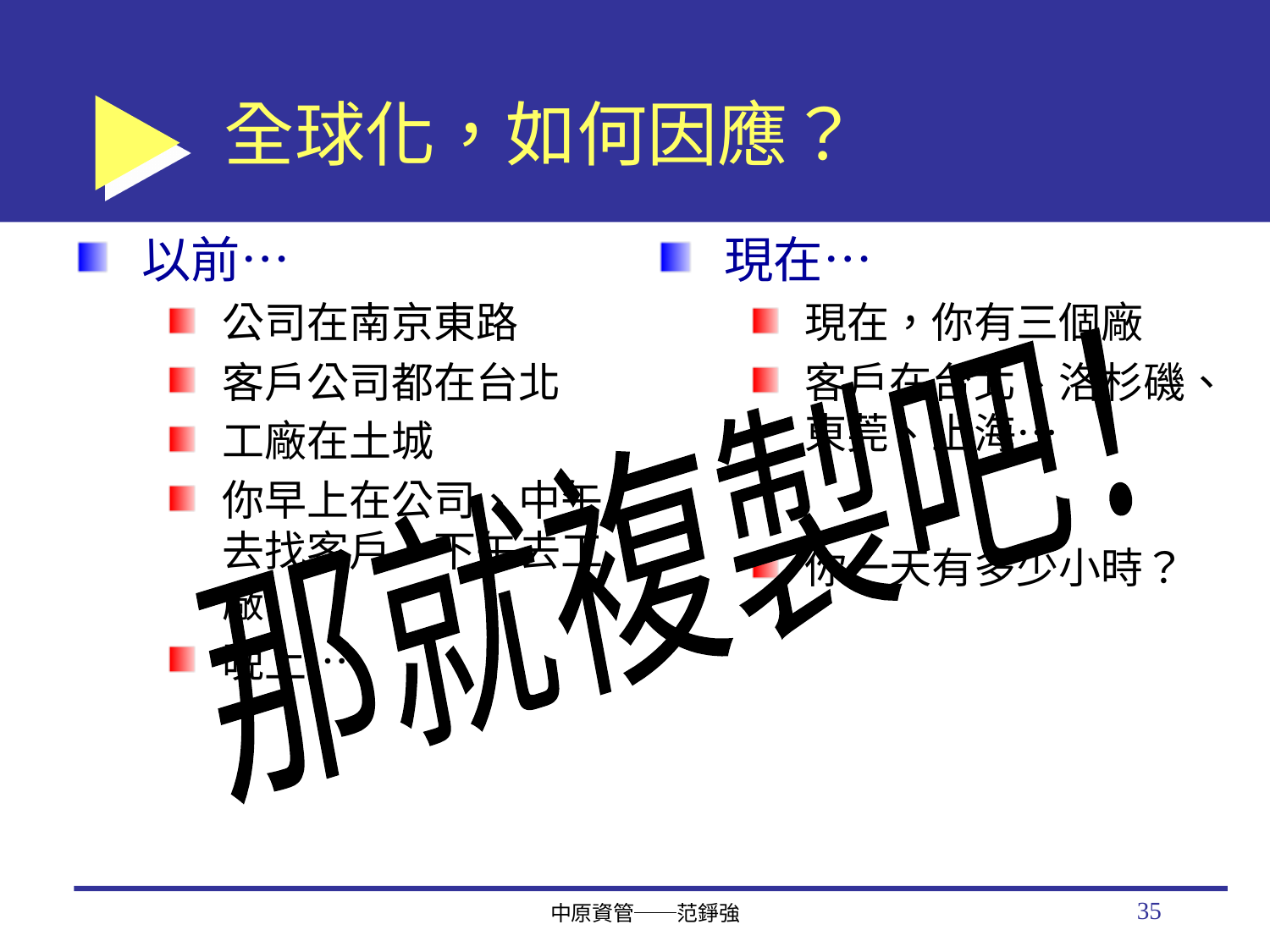

# 全球化，如何因應？
以前…
公司在南京東路
客戶公司都在台北
工廠在土城
你早上在公司、中午去找客戶、下午去工廠
晚上…
現在…
現在，你有三個廠
客戶在台北、洛杉磯、東莞、上海…

你一天有多少小時？

那就複製吧！
35